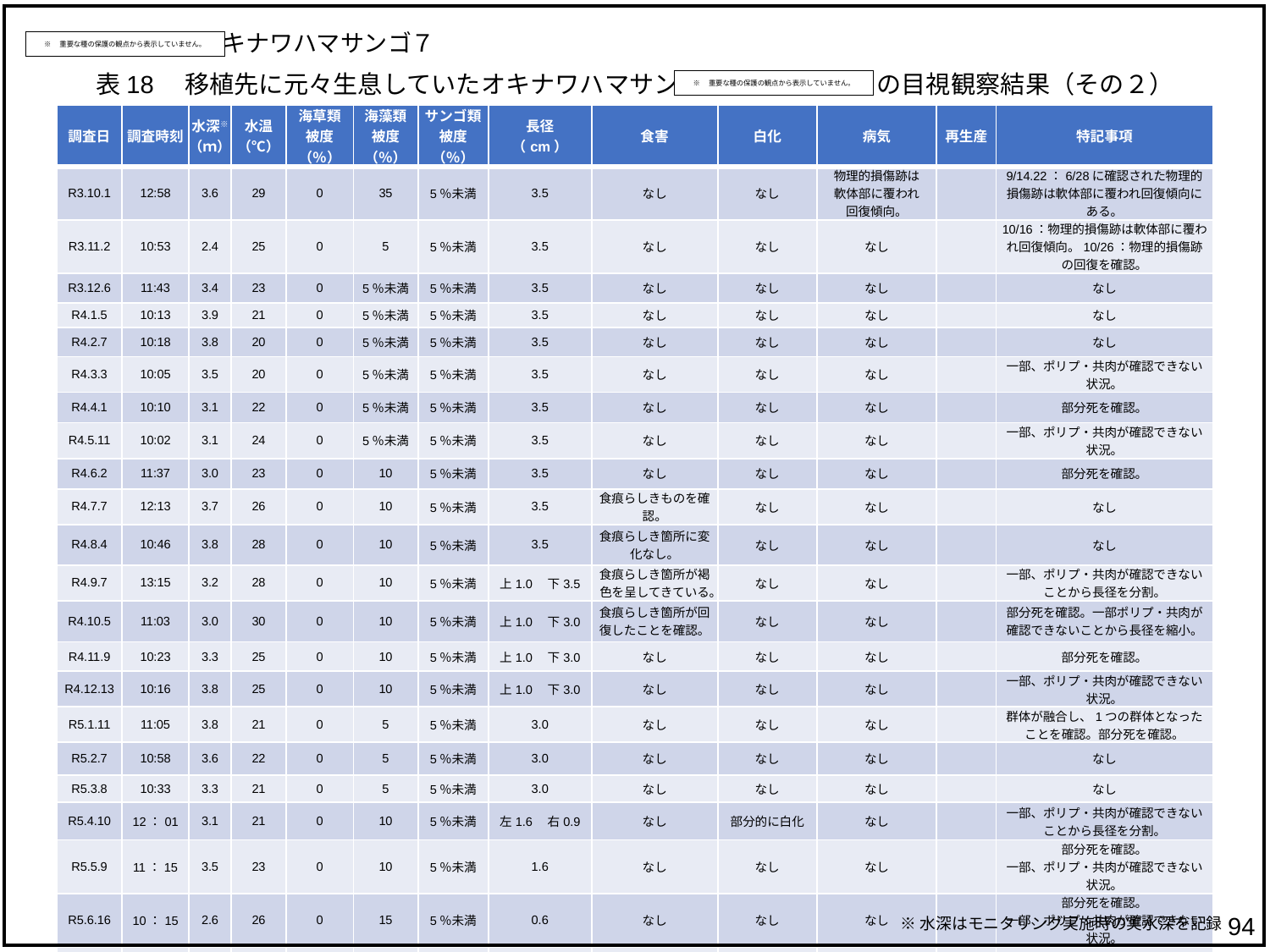

オキナワハマサンゴ７
※　重要な種の保護の観点から表示していません。
表18　移植先に元々生息していたオキナワハマサンゴ                           ７の目視観察結果（その２）
※　重要な種の保護の観点から表示していません。
| 調査日 | 調査時刻 | 水深※ （ｍ） | 水温 （℃） | 海草類 被度（％） | 海藻類 被度（％） | サンゴ類 被度（％） | 長径 （cm） | 食害 | 白化 | 病気 | 再生産 | 特記事項 |
| --- | --- | --- | --- | --- | --- | --- | --- | --- | --- | --- | --- | --- |
| R3.10.1 | 12:58 | 3.6 | 29 | 0 | 35 | 5％未満 | 3.5 | なし | なし | 物理的損傷跡は 軟体部に覆われ 回復傾向。 |  | 9/14.22：6/28に確認された物理的損傷跡は軟体部に覆われ回復傾向にある。 |
| R3.11.2 | 10:53 | 2.4 | 25 | 0 | 5 | 5％未満 | 3.5 | なし | なし | なし |  | 10/16：物理的損傷跡は軟体部に覆われ回復傾向。10/26：物理的損傷跡の回復を確認。 |
| R3.12.6 | 11:43 | 3.4 | 23 | 0 | 5％未満 | 5％未満 | 3.5 | なし | なし | なし |  | なし |
| R4.1.5 | 10:13 | 3.9 | 21 | 0 | 5％未満 | 5％未満 | 3.5 | なし | なし | なし |  | なし |
| R4.2.7 | 10:18 | 3.8 | 20 | 0 | 5％未満 | 5％未満 | 3.5 | なし | なし | なし |  | なし |
| R4.3.3 | 10:05 | 3.5 | 20 | 0 | 5％未満 | 5％未満 | 3.5 | なし | なし | なし |  | 一部、ポリプ・共肉が確認できない状況。 |
| R4.4.1 | 10:10 | 3.1 | 22 | 0 | 5％未満 | 5％未満 | 3.5 | なし | なし | なし |  | 部分死を確認。 |
| R4.5.11 | 10:02 | 3.1 | 24 | 0 | 5％未満 | 5％未満 | 3.5 | なし | なし | なし |  | 一部、ポリプ・共肉が確認できない状況。 |
| R4.6.2 | 11:37 | 3.0 | 23 | 0 | 10 | 5％未満 | 3.5 | なし | なし | なし |  | 部分死を確認。 |
| R4.7.7 | 12:13 | 3.7 | 26 | 0 | 10 | 5％未満 | 3.5 | 食痕らしきものを確認。 | なし | なし |  | なし |
| R4.8.4 | 10:46 | 3.8 | 28 | 0 | 10 | 5％未満 | 3.5 | 食痕らしき箇所に変化なし。 | なし | なし |  | なし |
| R4.9.7 | 13:15 | 3.2 | 28 | 0 | 10 | 5％未満 | 上1.0　下3.5 | 食痕らしき箇所が褐色を呈してきている。 | なし | なし |  | 一部、ポリプ・共肉が確認できないことから長径を分割。 |
| R4.10.5 | 11:03 | 3.0 | 30 | 0 | 10 | 5％未満 | 上1.0　下3.0 | 食痕らしき箇所が回復したことを確認。 | なし | なし |  | 部分死を確認。一部ポリプ・共肉が確認できないことから長径を縮小。 |
| R4.11.9 | 10:23 | 3.3 | 25 | 0 | 10 | 5％未満 | 上1.0　下3.0 | なし | なし | なし |  | 部分死を確認。 |
| R4.12.13 | 10:16 | 3.8 | 25 | 0 | 10 | 5％未満 | 上1.0　下3.0 | なし | なし | なし |  | 一部、ポリプ・共肉が確認できない状況。 |
| R5.1.11 | 11:05 | 3.8 | 21 | 0 | 5 | 5％未満 | 3.0 | なし | なし | なし |  | 群体が融合し、1つの群体となったことを確認。部分死を確認。 |
| R5.2.7 | 10:58 | 3.6 | 22 | 0 | 5 | 5％未満 | 3.0 | なし | なし | なし |  | なし |
| R5.3.8 | 10:33 | 3.3 | 21 | 0 | 5 | 5％未満 | 3.0 | なし | なし | なし |  | なし |
| R5.4.10 | 12：01 | 3.1 | 21 | 0 | 10 | 5％未満 | 左1.6　右0.9 | なし | 部分的に白化 | なし |  | 一部、ポリプ・共肉が確認できないことから長径を分割。 |
| R5.5.9 | 11：15 | 3.5 | 23 | 0 | 10 | 5％未満 | 1.6 | なし | なし | なし |  | 部分死を確認。 一部、ポリプ・共肉が確認できない状況。 |
| R5.6.16 | 10：15 | 2.6 | 26 | 0 | 15 | 5％未満 | 0.6 | なし | なし | なし |  | 部分死を確認。 一部、ポリプ・共肉が確認できない状況。 |
| R5.7.11 | 11：16 | 3.7 | 30 | 0 | 30 | 5％未満 | 0.6 | なし | 部分的に白化 | なし |  | 部分死を確認。 |
94
※水深はモニタリング実施時の実水深を記録